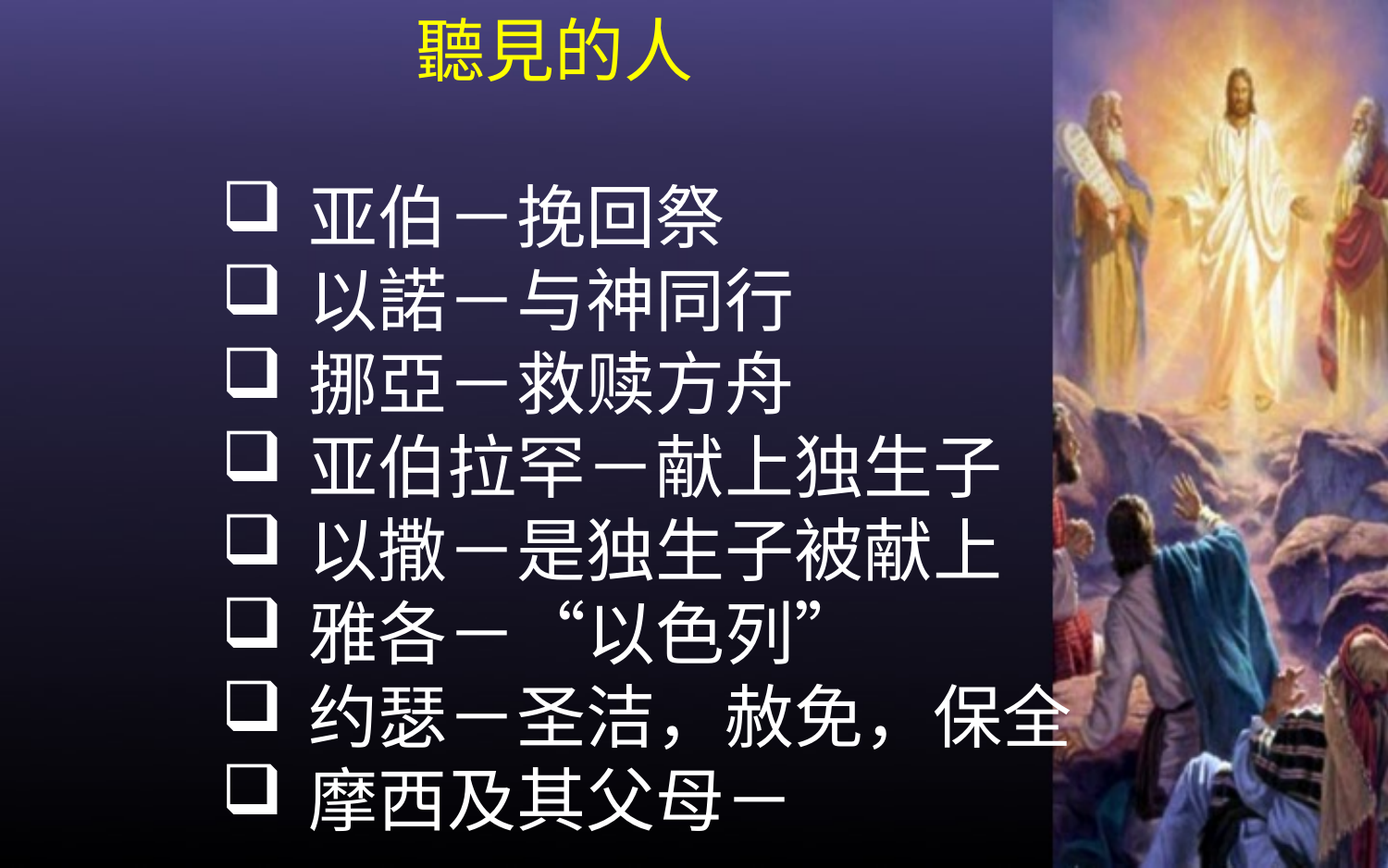

聽見的人

亚伯－挽回祭
以諾－与神同行
挪亞－救赎方舟
亚伯拉罕－献上独生子
以撒－是独生子被献上
雅各－“以色列”
约瑟－圣洁，赦免，保全
摩西及其父母－